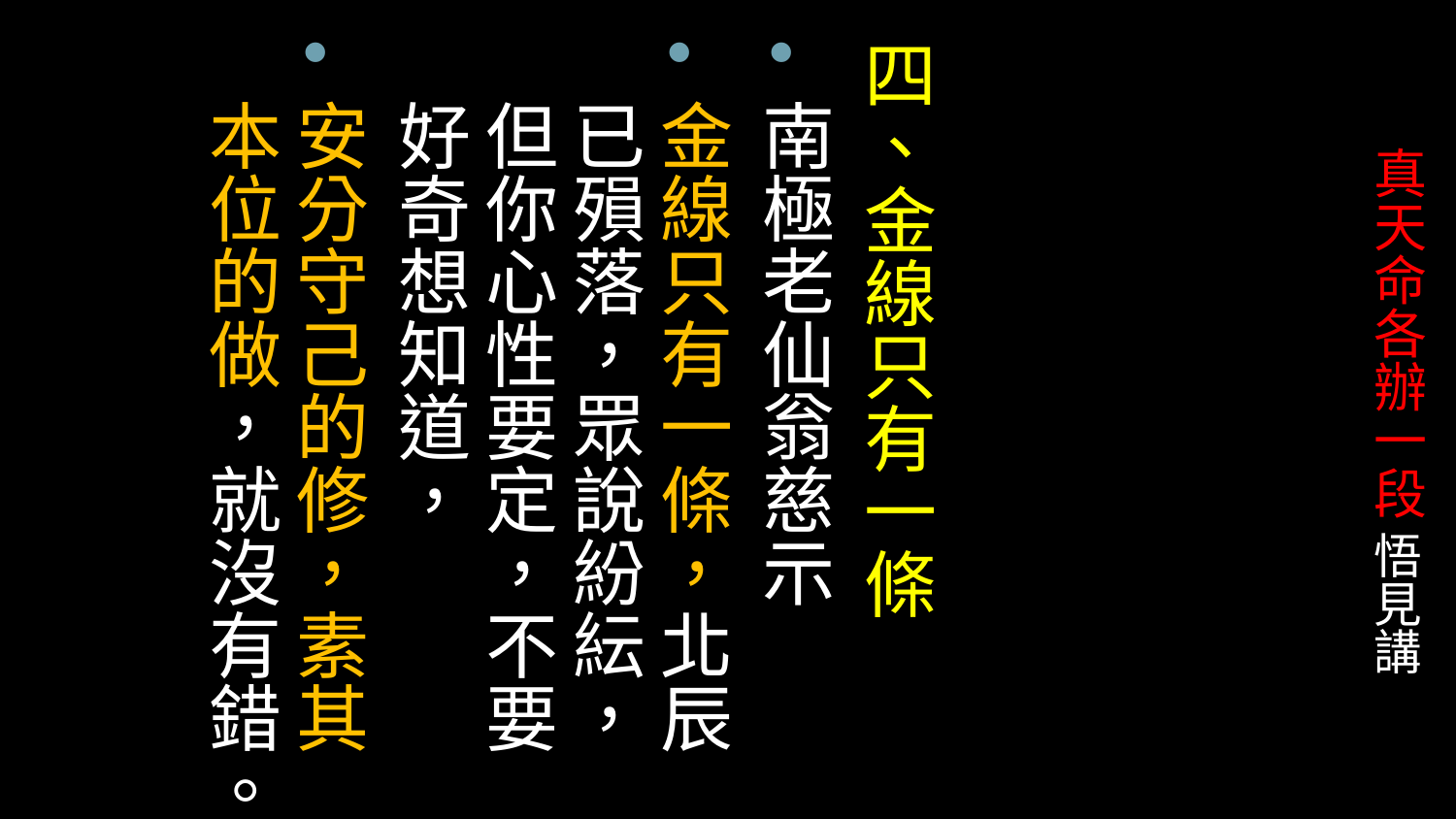

四、金線只有一條
南極老仙翁慈示
金線只有一條，北辰已殞落，眾說紛紜，
但你心性要定，不要好奇想知道，
安分守己的修，素其本位的做，就沒有錯。
# 真天命各辦一段 悟見講